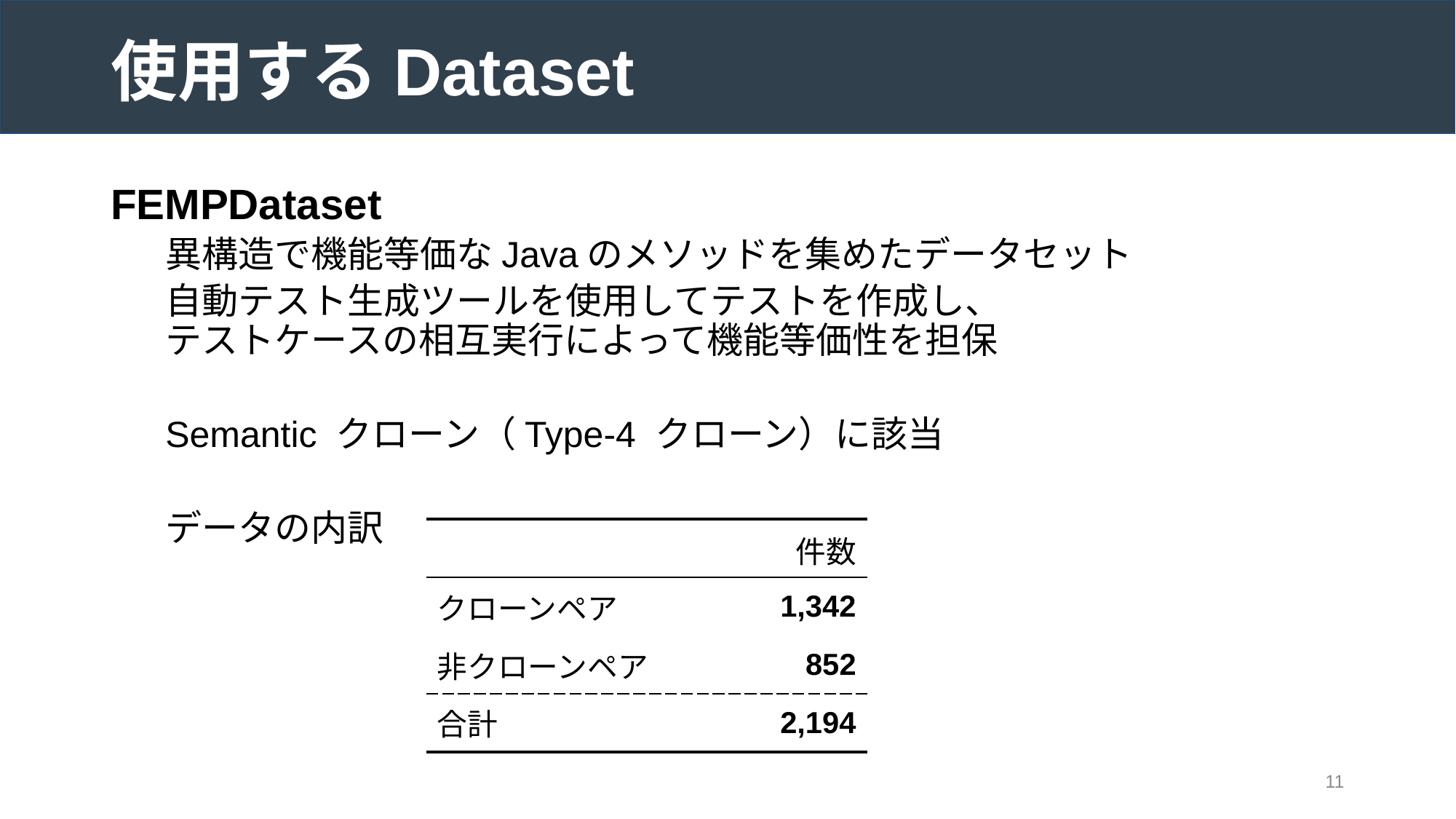

# 使用するDataset
FEMPDataset
異構造で機能等価なJavaのメソッドを集めたデータセット
自動テスト生成ツールを使用してテストを作成し、
テストケースの相互実行によって機能等価性を担保

Semantic クローン（Type-4 クローン）に該当

データの内訳
|  | 件数 |
| --- | --- |
| クローンペア | 1,342 |
| 非クローンペア | 852 |
| 合計 | 2,194 |
11